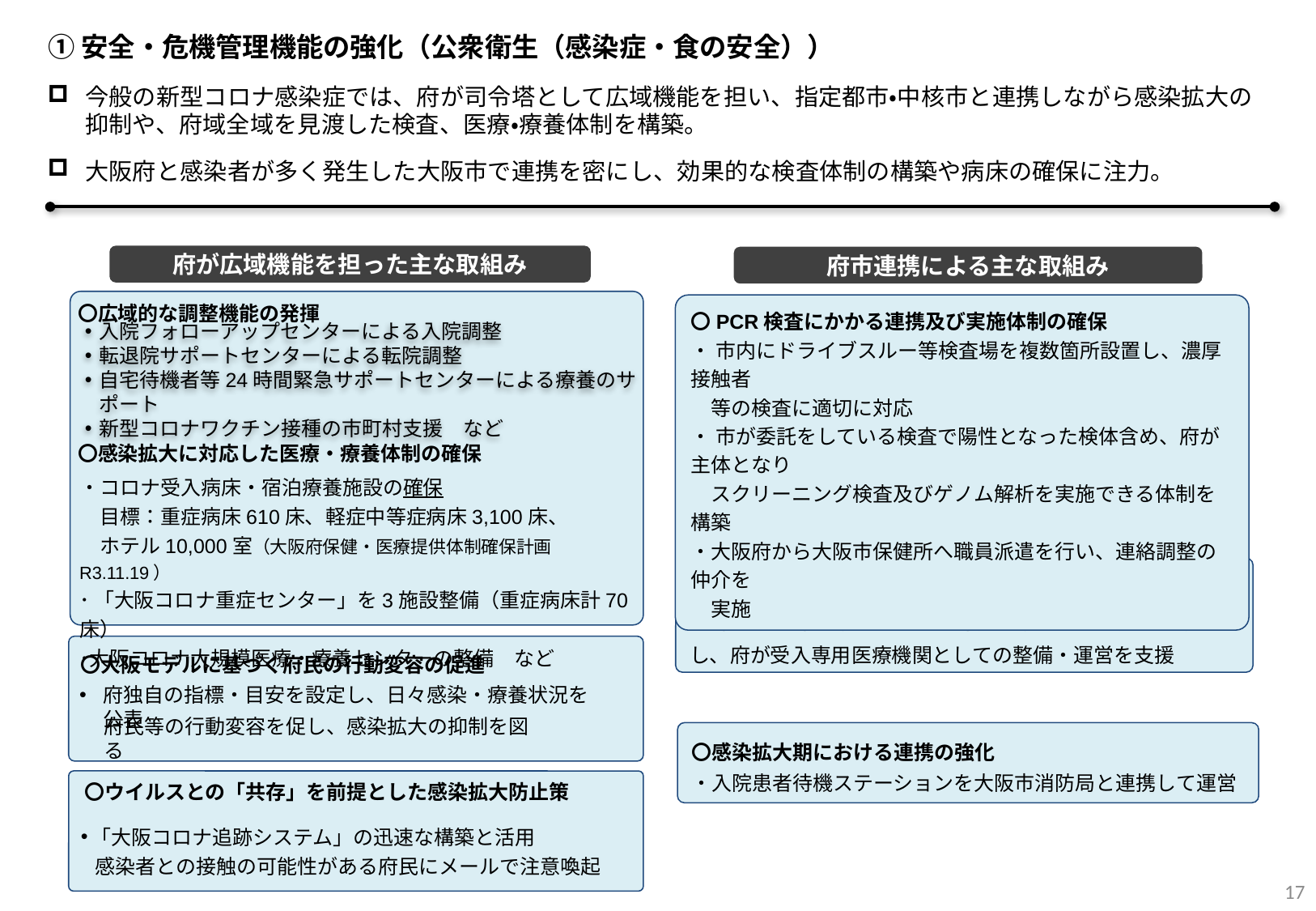

①安全・危機管理機能の強化（公衆衛生（感染症・食の安全））
今般の新型コロナ感染症では、府が司令塔として広域機能を担い、指定都市・中核市と連携しながら感染拡大の抑制や、府域全域を見渡した検査、医療・療養体制を構築。
大阪府と感染者が多く発生した大阪市で連携を密にし、効果的な検査体制の構築や病床の確保に注力。
府が広域機能を担った主な取組み
府市連携による主な取組み

〇広域的な調整機能の発揮
〇PCR検査にかかる連携及び実施体制の確保
・ 市内にドライブスルー等検査場を複数箇所設置し、濃厚接触者
　等の検査に適切に対応
・ 市が委託をしている検査で陽性となった検体含め、府が主体となり
　スクリーニング検査及びゲノム解析を実施できる体制を構築
・大阪府から大阪市保健所へ職員派遣を行い、連絡調整の仲介を
　実施
入院フォローアップセンターによる入院調整
転退院サポートセンターによる転院調整
⾃宅待機者等24時間緊急サポートセンターによる療養のサポート
新型コロナワクチン接種の市町村支援　など
〇感染拡大に対応した医療・療養体制の確保
・コロナ受入病床・宿泊療養施設の確保
　目標：重症病床610床、軽症中等症病床3,100床、
　ホテル10,000室（大阪府保健・医療提供体制確保計画　R3.11.19）
･ 「大阪コロナ重症センター」を3施設整備（重症病床計70床）
･大阪コロナ⼤規模医療・療養センターの整備　など
〇市民病院を活用した病床の確保
・ 市が十三市民病院をコロナ専用の病院とする方向を明示し、府が受入専用医療機関としての整備・運営を支援

〇大阪モデルに基づく府民の行動変容の促進
府独自の指標・目安を設定し、日々感染・療養状況を公表
府民等の行動変容を促し、感染拡大の抑制を図る
〇感染拡大期における連携の強化
・入院患者待機ステーションを大阪市消防局と連携して運営

〇ウイルスとの「共存」を前提とした感染拡大防止策
感染者との接触の可能性がある府民にメールで注意喚起
「大阪コロナ追跡システム」の迅速な構築と活用
17